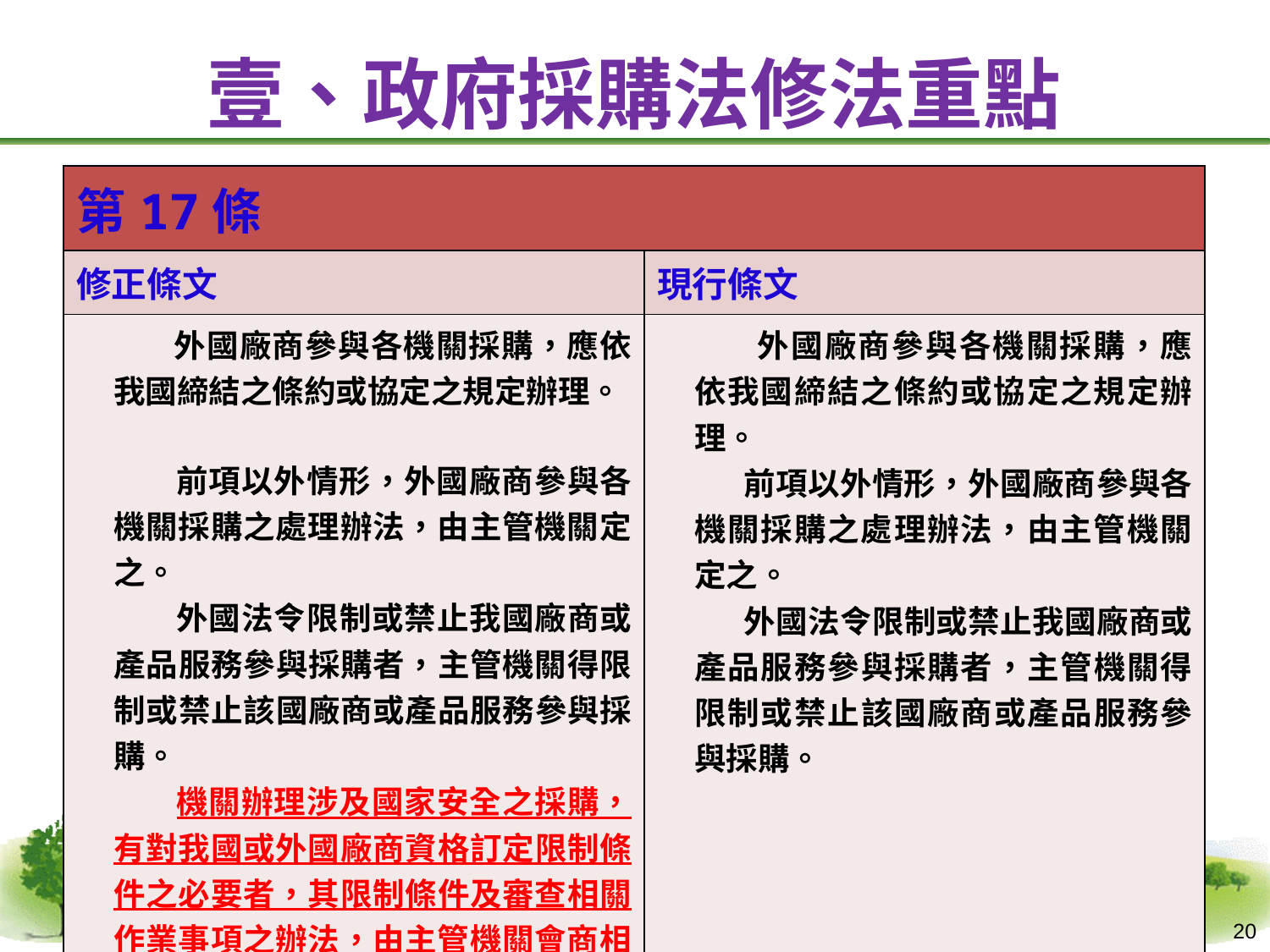

# 壹、政府採購法修法重點
| 第17條 |  |
| --- | --- |
| 修正條文 | 現行條文 |
| 外國廠商參與各機關採購，應依我國締結之條約或協定之規定辦理。 前項以外情形，外國廠商參與各機關採購之處理辦法，由主管機關定之。 外國法令限制或禁止我國廠商或產品服務參與採購者，主管機關得限制或禁止該國廠商或產品服務參與採購。 機關辦理涉及國家安全之採購，有對我國或外國廠商資格訂定限制條件之必要者，其限制條件及審查相關作業事項之辦法，由主管機關會商相關目的事業主管機關定之。 | 外國廠商參與各機關採購，應依我國締結之條約或協定之規定辦理。 前項以外情形，外國廠商參與各機關採購之處理辦法，由主管機關定之。 外國法令限制或禁止我國廠商或產品服務參與採購者，主管機關得限制或禁止該國廠商或產品服務參與採購。 |
20